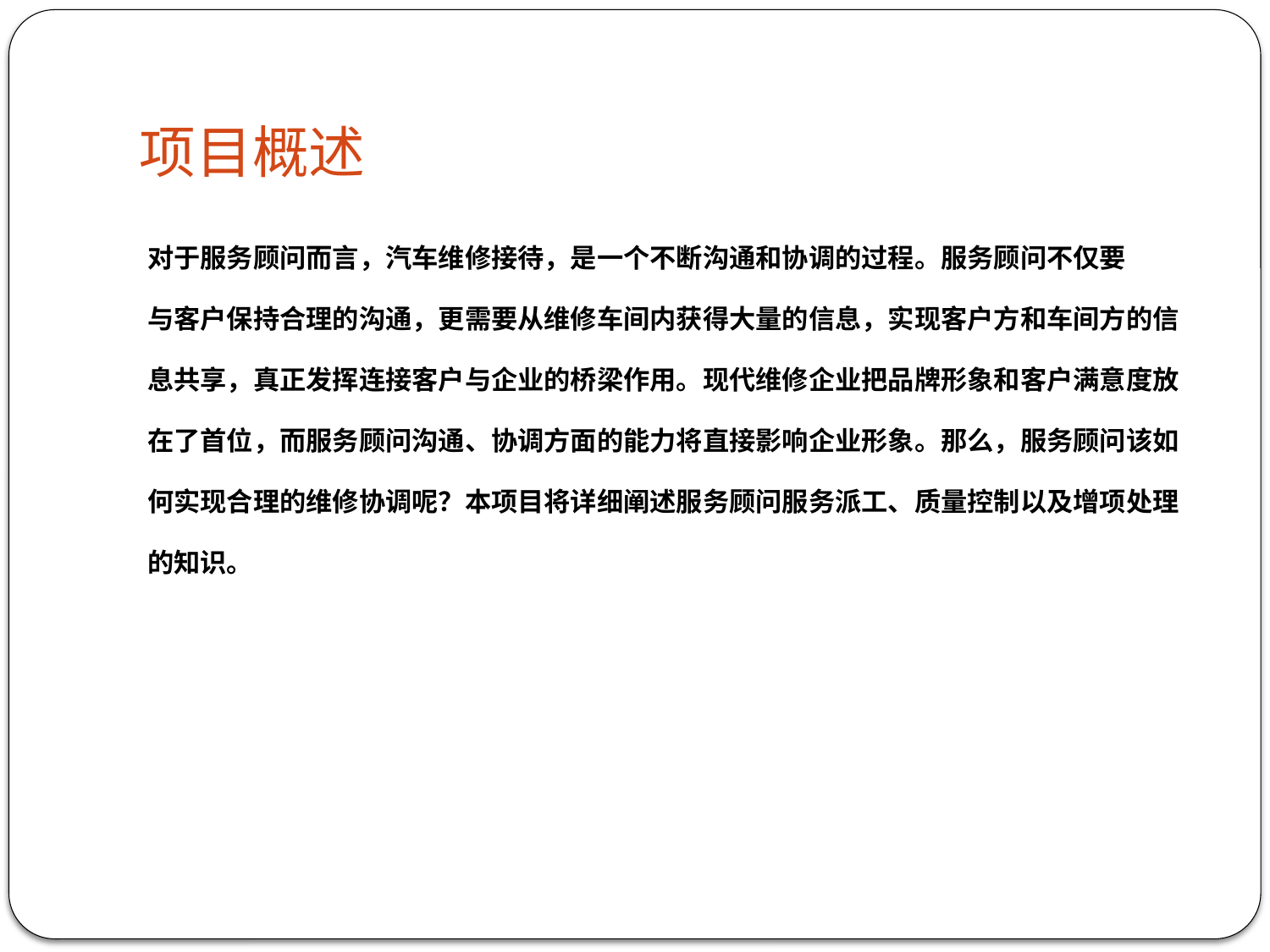

# 项目概述
对于服务顾问而言，汽车维修接待，是一个不断沟通和协调的过程。服务顾问不仅要
与客户保持合理的沟通，更需要从维修车间内获得大量的信息，实现客户方和车间方的信
息共享，真正发挥连接客户与企业的桥梁作用。现代维修企业把品牌形象和客户满意度放
在了首位，而服务顾问沟通、协调方面的能力将直接影响企业形象。那么，服务顾问该如
何实现合理的维修协调呢？本项目将详细阐述服务顾问服务派工、质量控制以及增项处理
的知识。